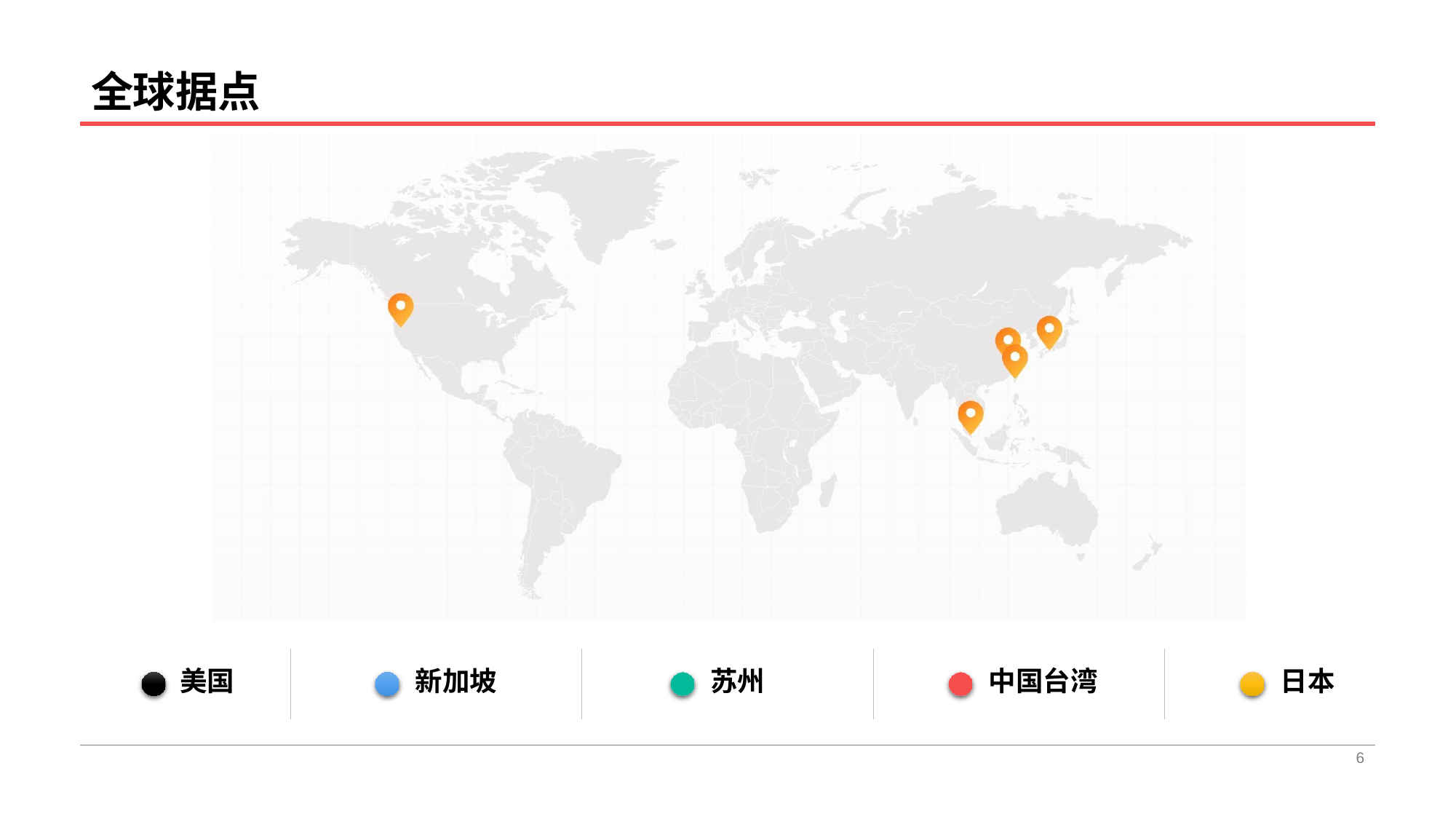

# 全球据点

美国
新加坡
苏州
中国台湾
日本

6